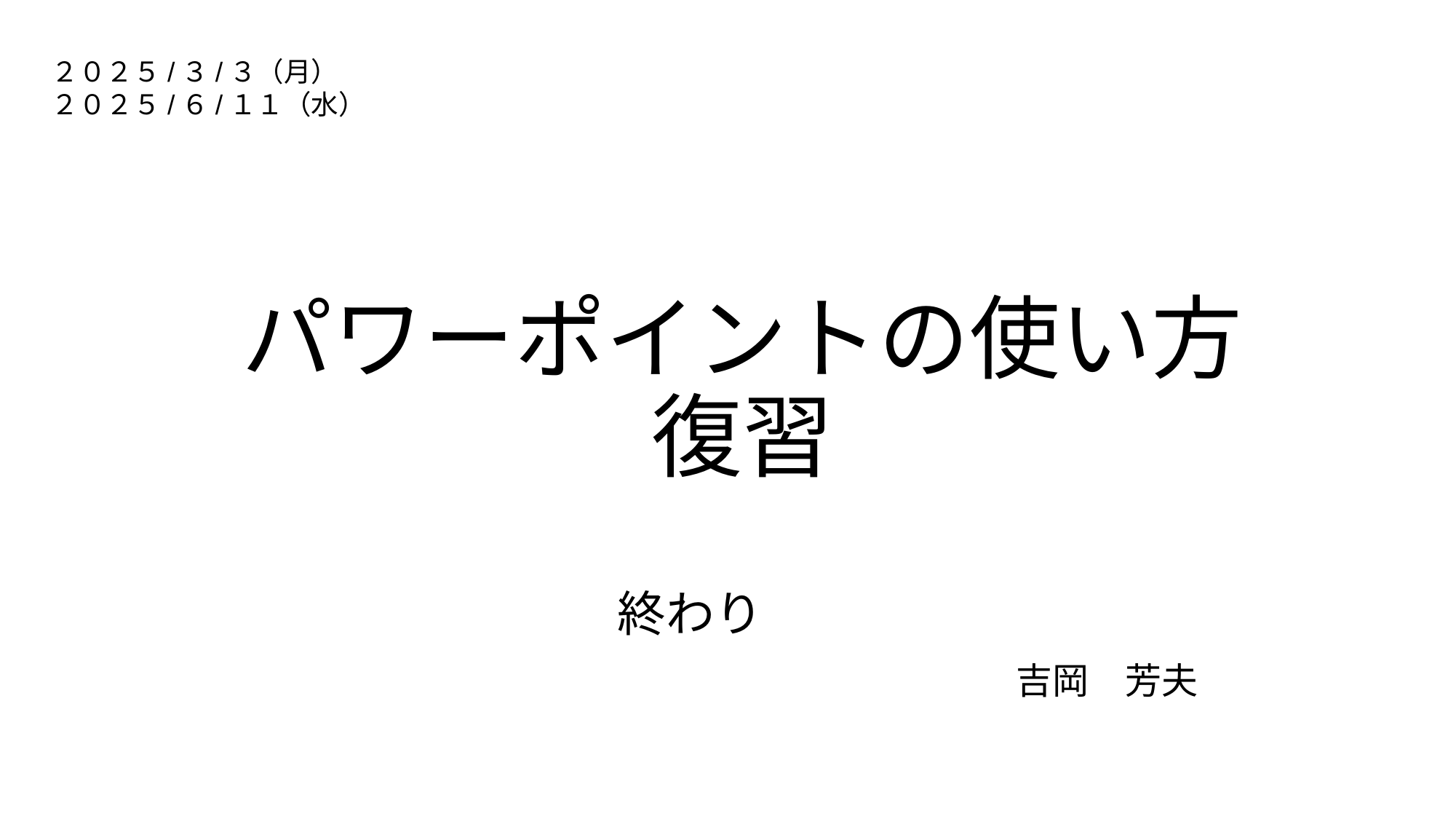

２０２５/３/３（月）
２０２５/６/１１（水）
# パワーポイントの使い方 復習
終わり
吉岡　芳夫